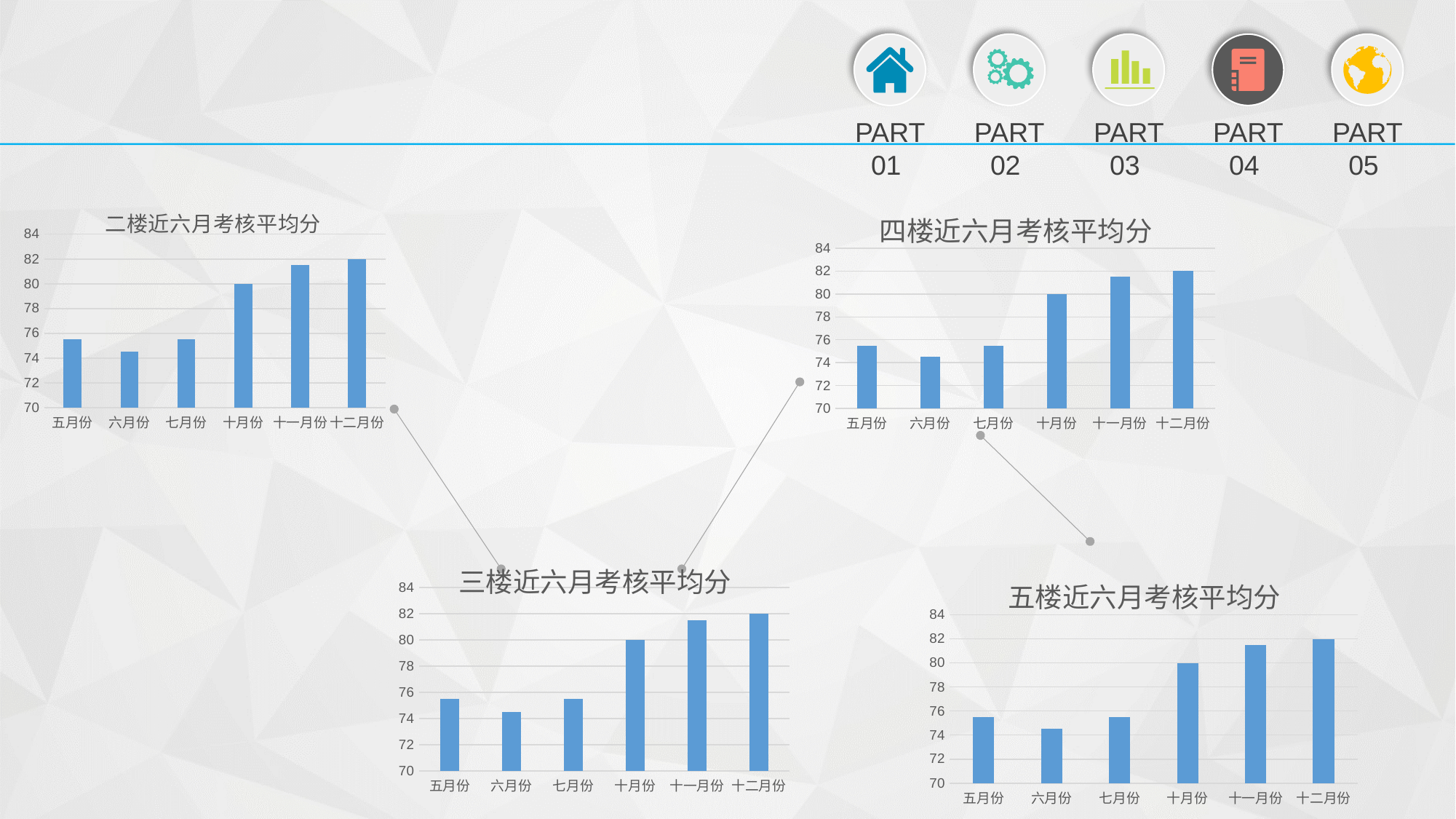

### Chart: 二楼近六月考核平均分

| Category | 五楼 |
|---|---|
| 五月份 | 75.5 |
| 六月份 | 74.5 |
| 七月份 | 75.5 |
| 十月份 | 80.0 |
| 十一月份 | 81.5 |
| 十二月份 | 82.0 |

### Chart: 四楼近六月考核平均分

| Category | 五楼 |
|---|---|
| 五月份 | 75.5 |
| 六月份 | 74.5 |
| 七月份 | 75.5 |
| 十月份 | 80.0 |
| 十一月份 | 81.5 |
| 十二月份 | 82.0 |

### Chart: 三楼近六月考核平均分

| Category | 五楼 |
|---|---|
| 五月份 | 75.5 |
| 六月份 | 74.5 |
| 七月份 | 75.5 |
| 十月份 | 80.0 |
| 十一月份 | 81.5 |
| 十二月份 | 82.0 |

### Chart: 五楼近六月考核平均分

| Category | 五楼 |
|---|---|
| 五月份 | 75.5 |
| 六月份 | 74.5 |
| 七月份 | 75.5 |
| 十月份 | 80.0 |
| 十一月份 | 81.5 |
| 十二月份 | 82.0 |